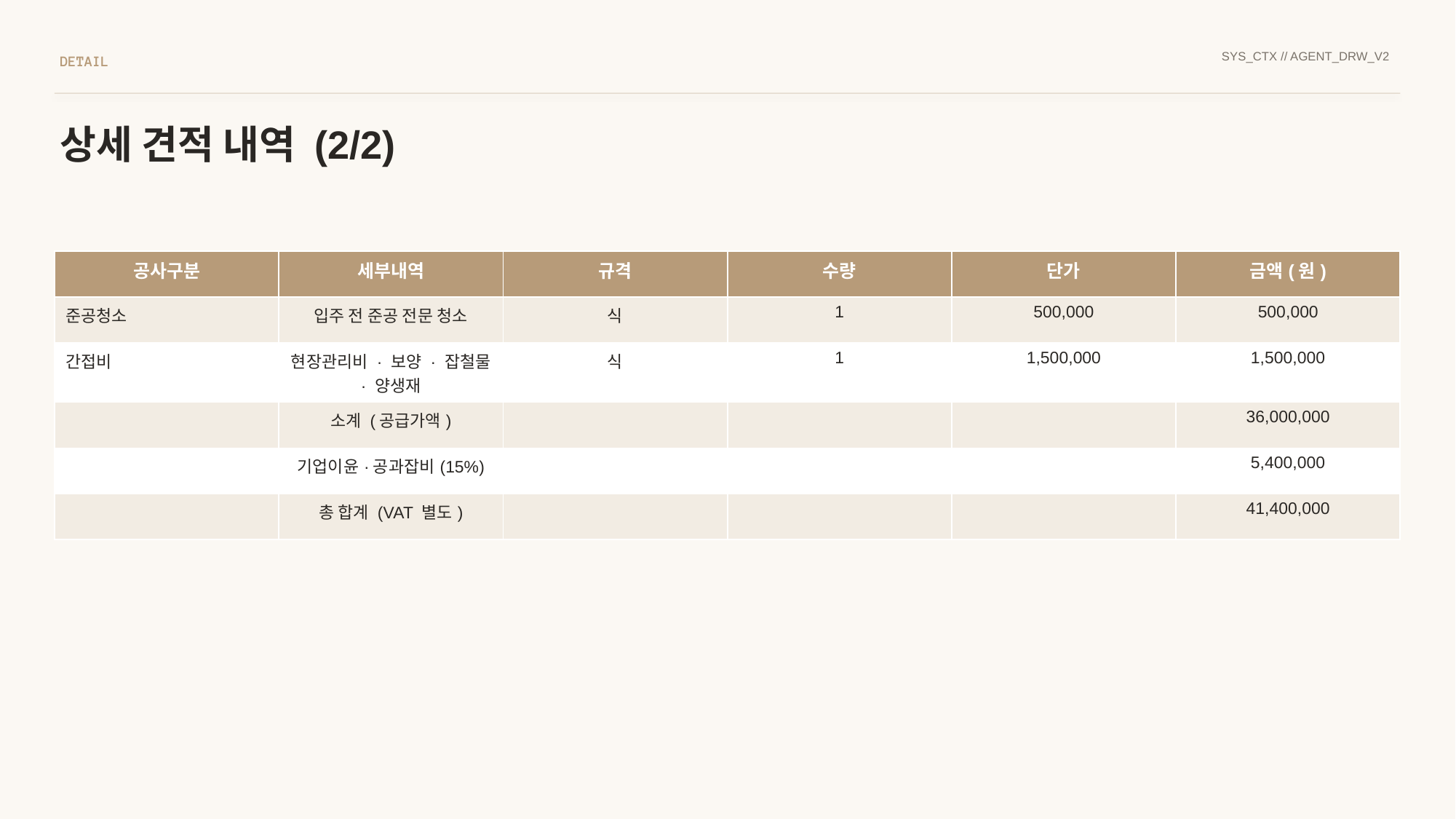

SYS_CTX // AGENT_DRW_V2
DETAIL

상세 견적 내역 (2/2)
| 공사구분 | 세부내역 | 규격 | 수량 | 단가 | 금액(원) |
| --- | --- | --- | --- | --- | --- |
| 준공청소 | 입주 전 준공 전문 청소 | 식 | 1 | 500,000 | 500,000 |
| 간접비 | 현장관리비 · 보양 · 잡철물 · 양생재 | 식 | 1 | 1,500,000 | 1,500,000 |
|  | 소계 (공급가액) |  |  |  | 36,000,000 |
|  | 기업이윤·공과잡비(15%) |  |  |  | 5,400,000 |
|  | 총 합계 (VAT 별도) |  |  |  | 41,400,000 |